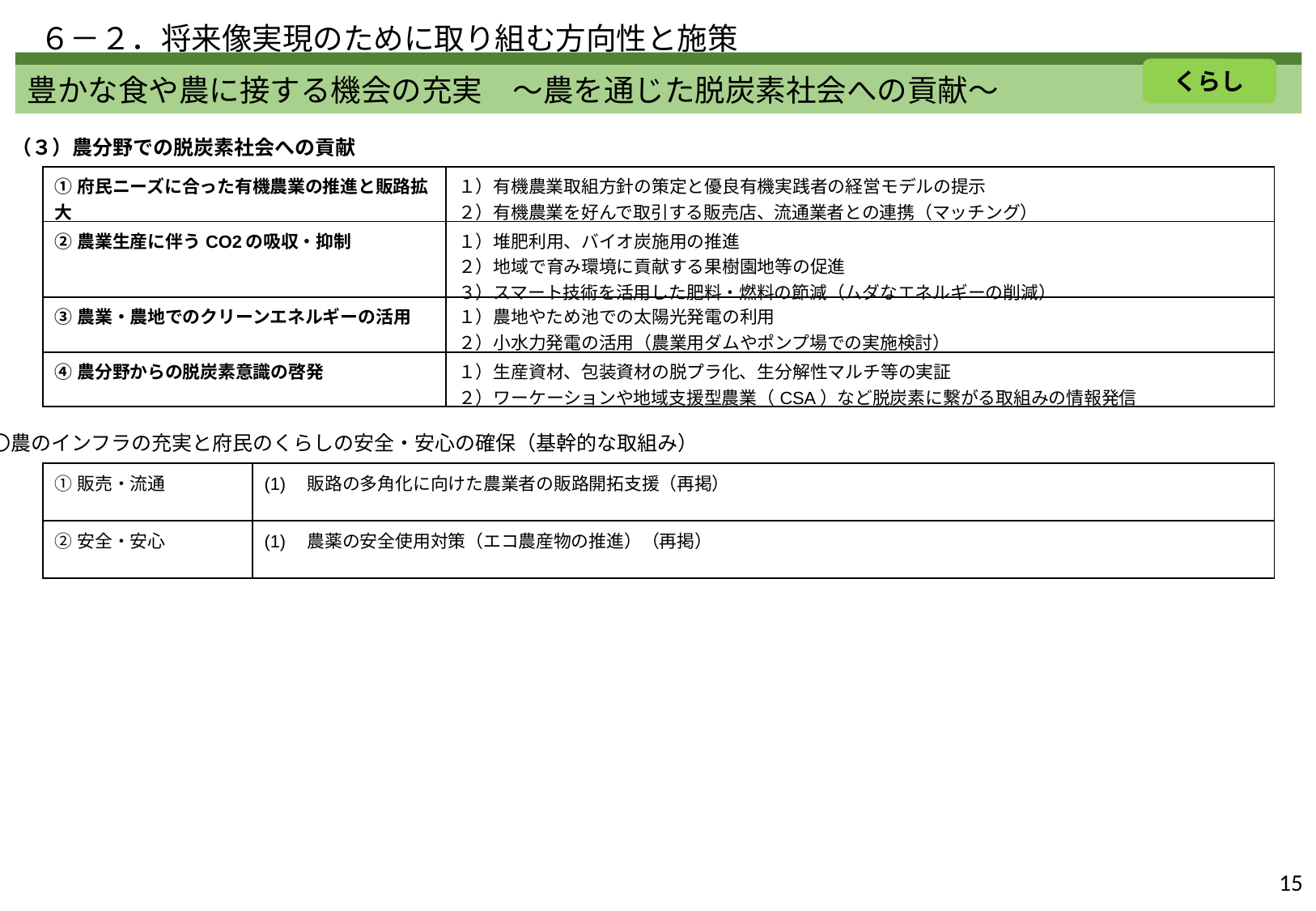

６－２．将来像実現のために取り組む方向性と施策

くらし
豊かな食や農に接する機会の充実　～農を通じた脱炭素社会への貢献～
（３）農分野での脱炭素社会への貢献
| ①府民ニーズに合った有機農業の推進と販路拡大 | １）有機農業取組方針の策定と優良有機実践者の経営モデルの提示 ２）有機農業を好んで取引する販売店、流通業者との連携（マッチング） |
| --- | --- |
| ②農業生産に伴うCO2の吸収・抑制 | １）堆肥利用、バイオ炭施用の推進 ２）地域で育み環境に貢献する果樹園地等の促進　 ３）スマート技術を活⽤した肥料・燃料の節減（ムダなエネルギーの削減） |
| ③農業・農地でのクリーンエネルギーの活用 | １）農地やため池での太陽光発電の利用 ２）小水力発電の活用（農業用ダムやポンプ場での実施検討） |
| ④農分野からの脱炭素意識の啓発 | １）生産資材、包装資材の脱プラ化、生分解性マルチ等の実証 ２）ワーケーションや地域支援型農業（CSA）など脱炭素に繋がる取組みの情報発信 |
　〇農のインフラの充実と府民のくらしの安全・安心の確保（基幹的な取組み）
| ①販売・流通 | (1)　販路の多角化に向けた農業者の販路開拓支援（再掲） |
| --- | --- |
| ②安全・安心 | (1)　農薬の安全使用対策（エコ農産物の推進）（再掲） |
15